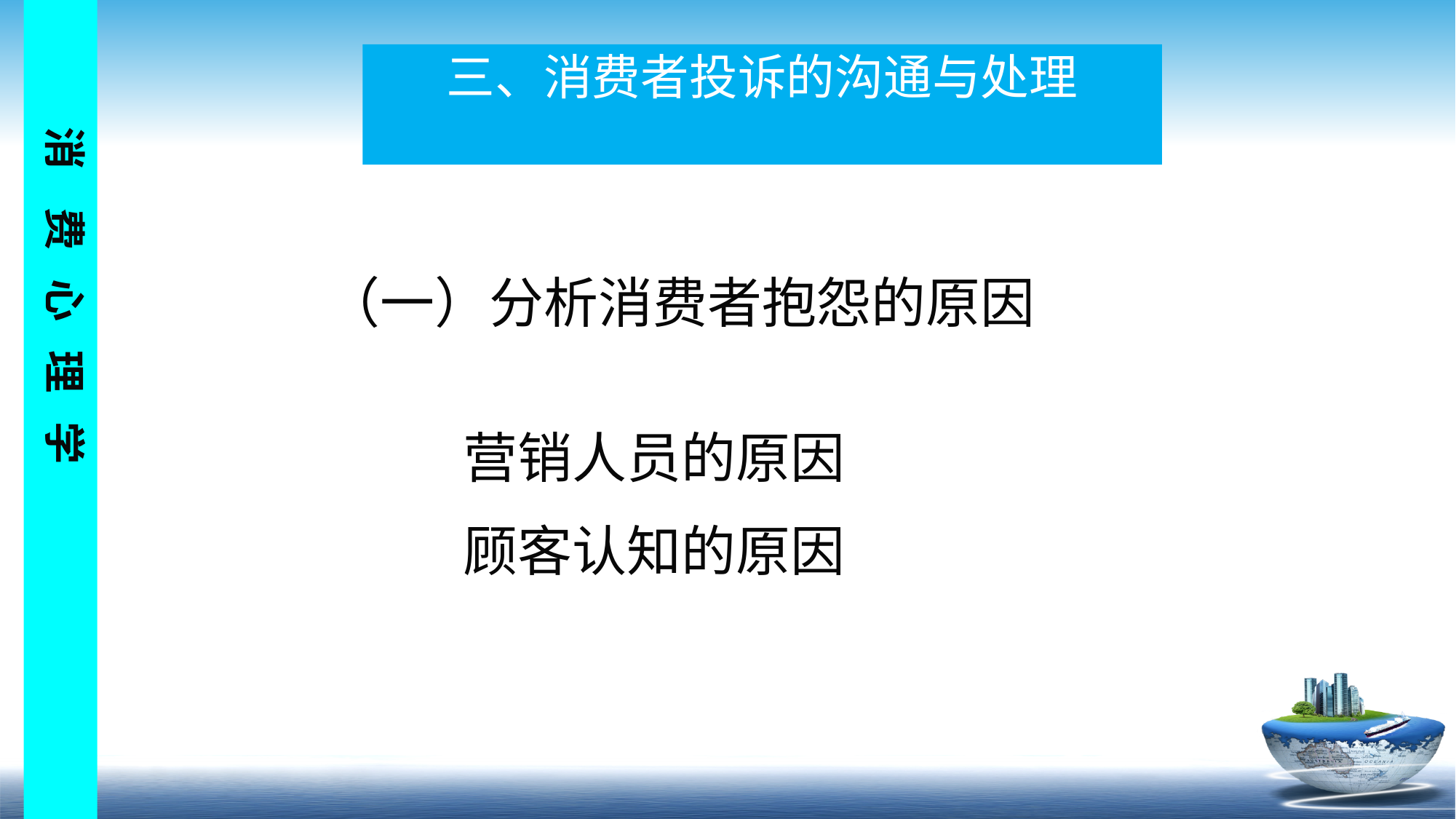

三、消费者投诉的沟通与处理

 （一）分析消费者抱怨的原因
营销人员的原因
顾客认知的原因